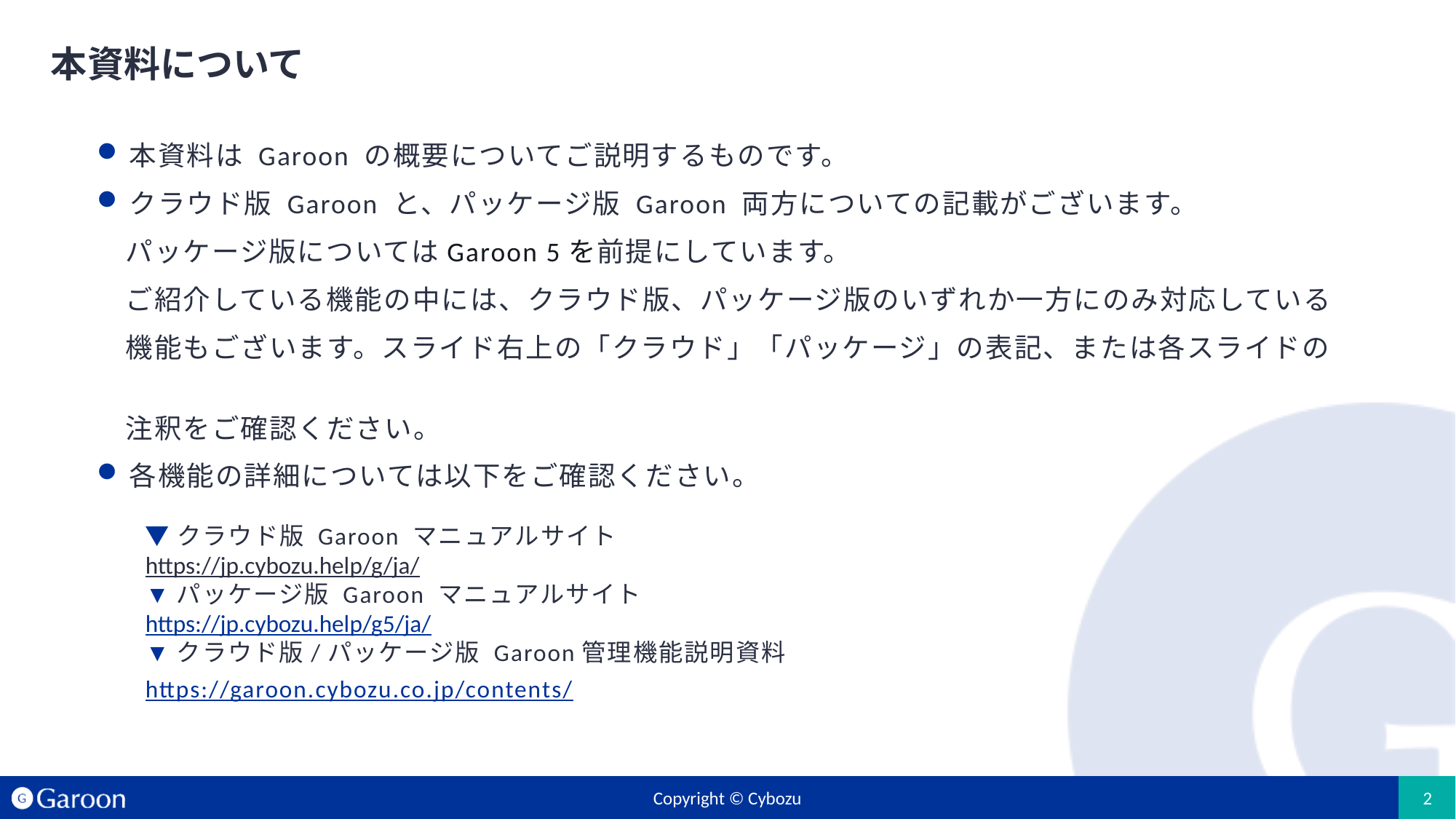

# 本資料について
本資料は Garoon の概要についてご説明するものです。
クラウド版 Garoon と、パッケージ版 Garoon 両方についての記載がございます。
　パッケージ版についてはGaroon 5を前提にしています。
　ご紹介している機能の中には、クラウド版、パッケージ版のいずれか一方にのみ対応している
　機能もございます。スライド右上の「クラウド」「パッケージ」の表記、または各スライドの
　注釈をご確認ください。
各機能の詳細については以下をご確認ください。
▼クラウド版 Garoon マニュアルサイト
https://jp.cybozu.help/g/ja/
▼パッケージ版 Garoon マニュアルサイト
https://jp.cybozu.help/g5/ja/
▼クラウド版/パッケージ版 Garoon管理機能説明資料
https://garoon.cybozu.co.jp/contents/